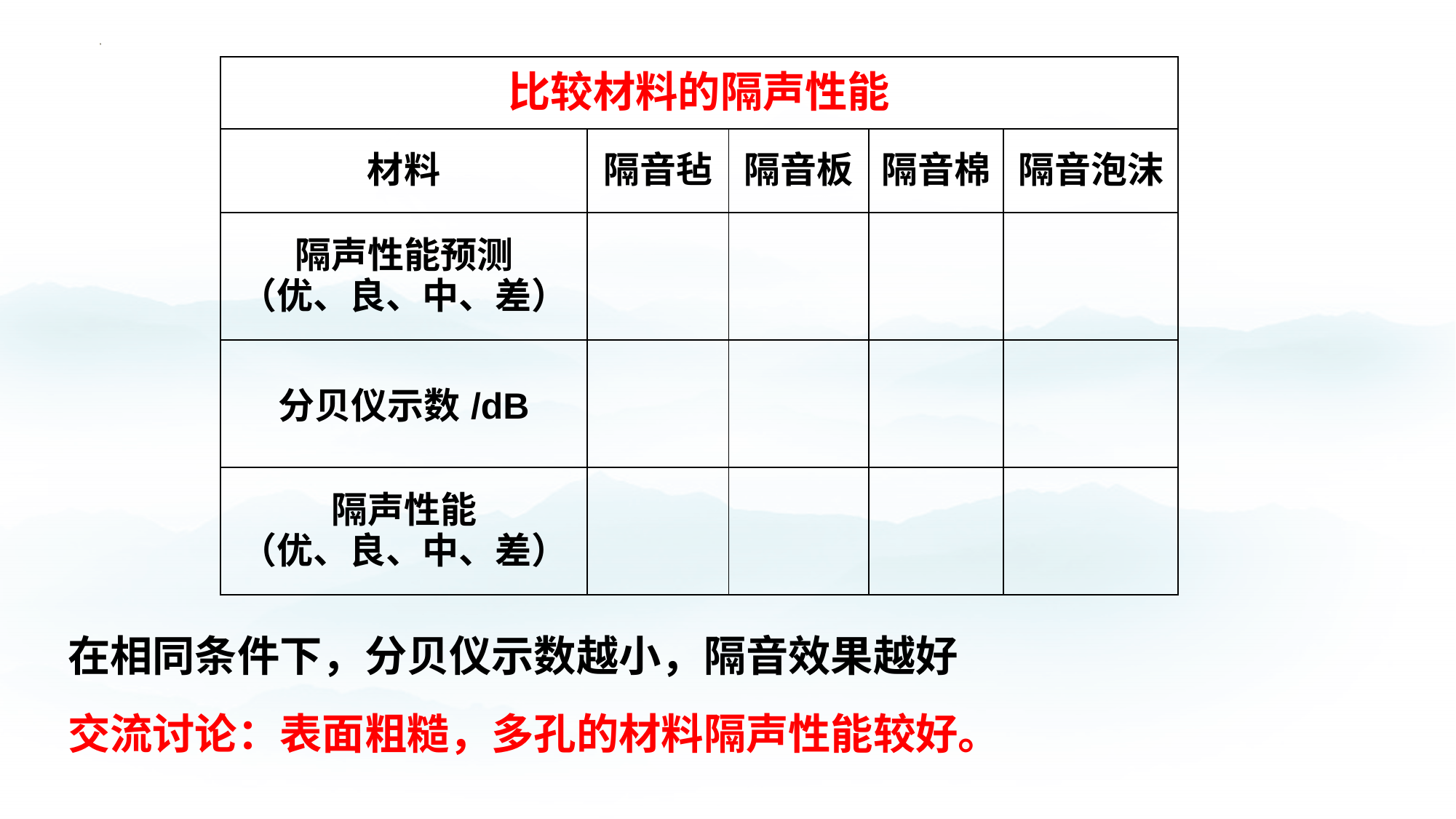

| 比较材料的隔声性能 |  |  |  |  |
| --- | --- | --- | --- | --- |
| 材料 | 隔音毡 | 隔音板 | 隔音棉 | 隔音泡沫 |
| 隔声性能预测 （优、良、中、差） |  |  |  |  |
| 分贝仪示数/dB |  |  |  |  |
| 隔声性能 （优、良、中、差） |  |  |  |  |
在相同条件下，分贝仪示数越小，隔音效果越好
交流讨论：表面粗糙，多孔的材料隔声性能较好。